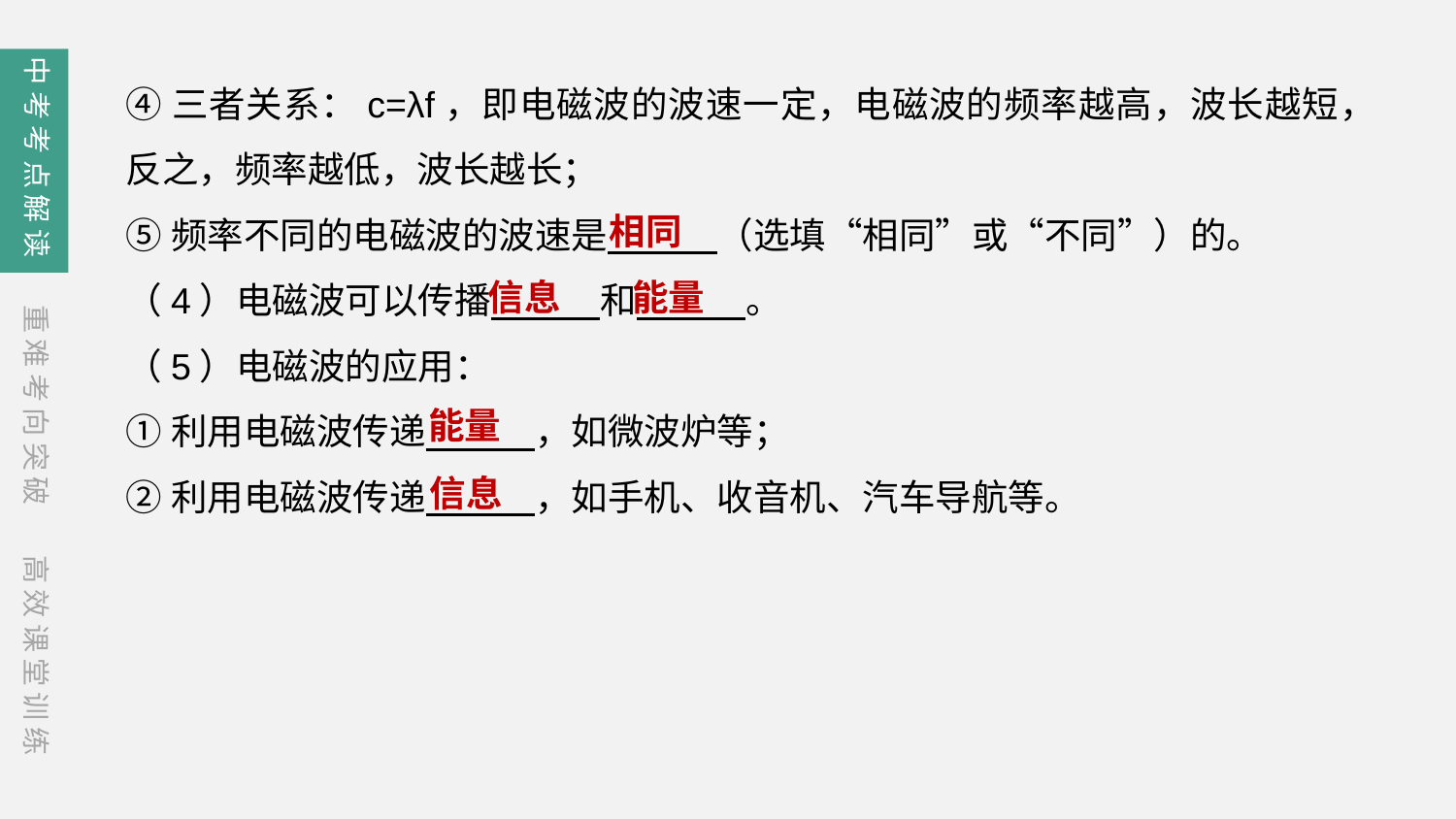

中考考点解读

④三者关系：c=λf，即电磁波的波速一定，电磁波的频率越高，波长越短，反之，频率越低，波长越长；
⑤频率不同的电磁波的波速是　　　（选填“相同”或“不同”）的。
（4）电磁波可以传播　　　和　　　。
（5）电磁波的应用：
①利用电磁波传递　　　，如微波炉等；
②利用电磁波传递　　　，如手机、收音机、汽车导航等。
相同
信息
能量
重难考向突破
能量
信息
高效课堂训练